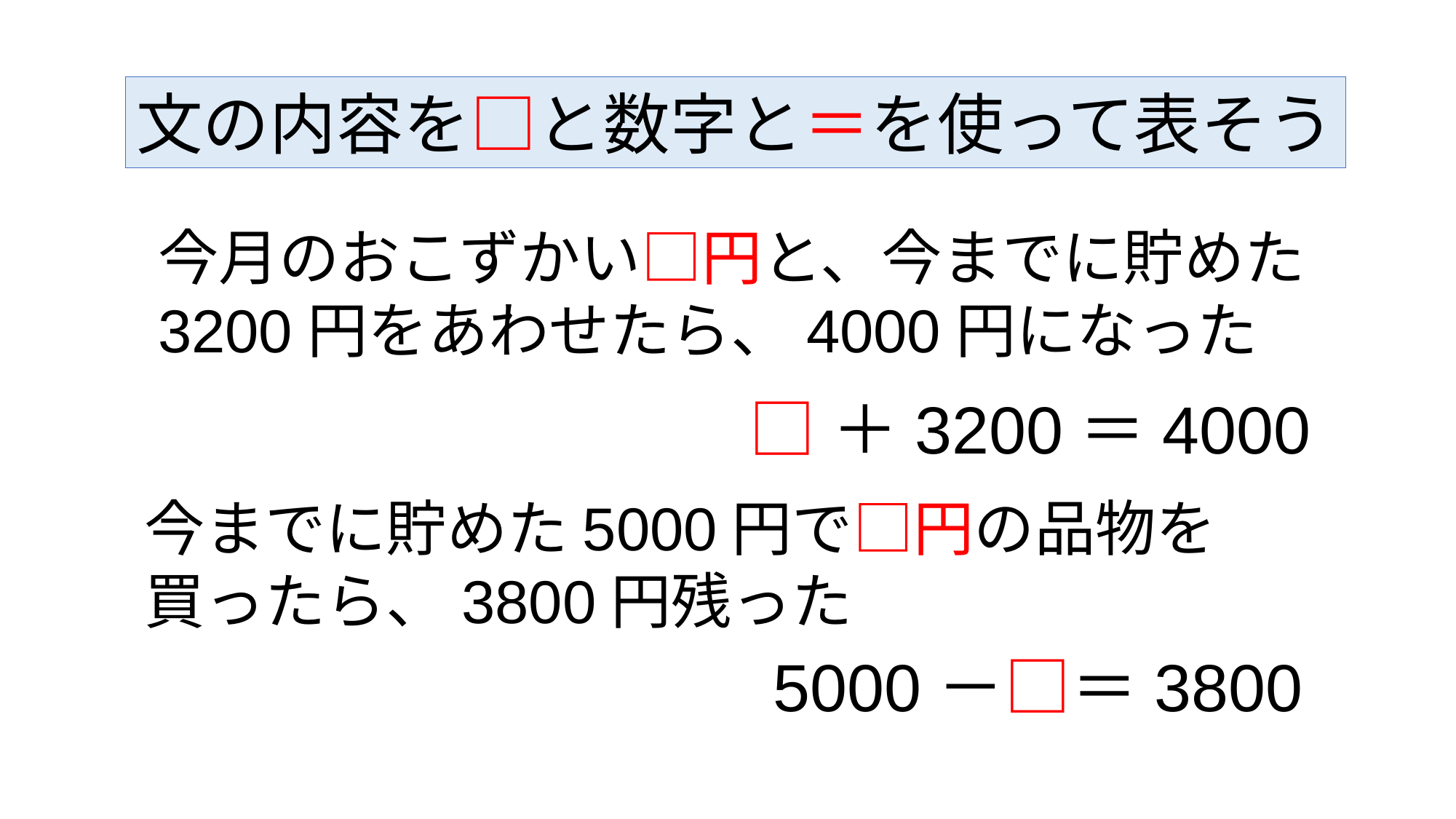

文の内容を□と数字と＝を使って表そう
今月のおこずかい□円と、今までに貯めた
3200円をあわせたら、4000円になった
□＋3200＝4000
今までに貯めた5000円で□円の品物を
買ったら、3800円残った
5000－□＝3800